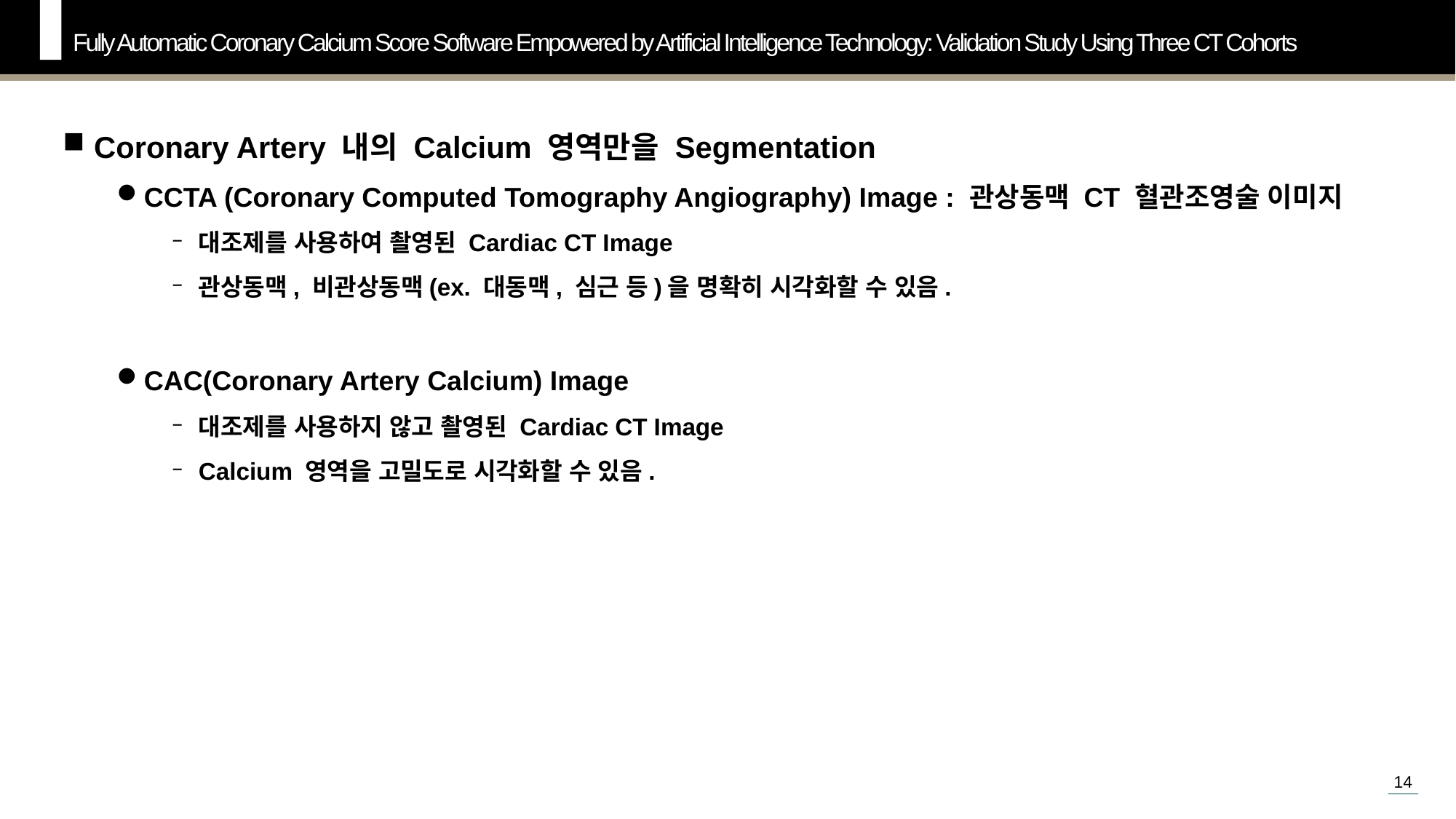

Fully Automatic Coronary Calcium Score Software Empowered by Artificial Intelligence Technology: Validation Study Using Three CT Cohorts
Coronary Artery 내의 Calcium 영역만을 Segmentation
CCTA (Coronary Computed Tomography Angiography) Image : 관상동맥 CT 혈관조영술 이미지
대조제를 사용하여 촬영된 Cardiac CT Image
관상동맥, 비관상동맥(ex. 대동맥, 심근 등)을 명확히 시각화할 수 있음.

CAC(Coronary Artery Calcium) Image
대조제를 사용하지 않고 촬영된 Cardiac CT Image
Calcium 영역을 고밀도로 시각화할 수 있음.